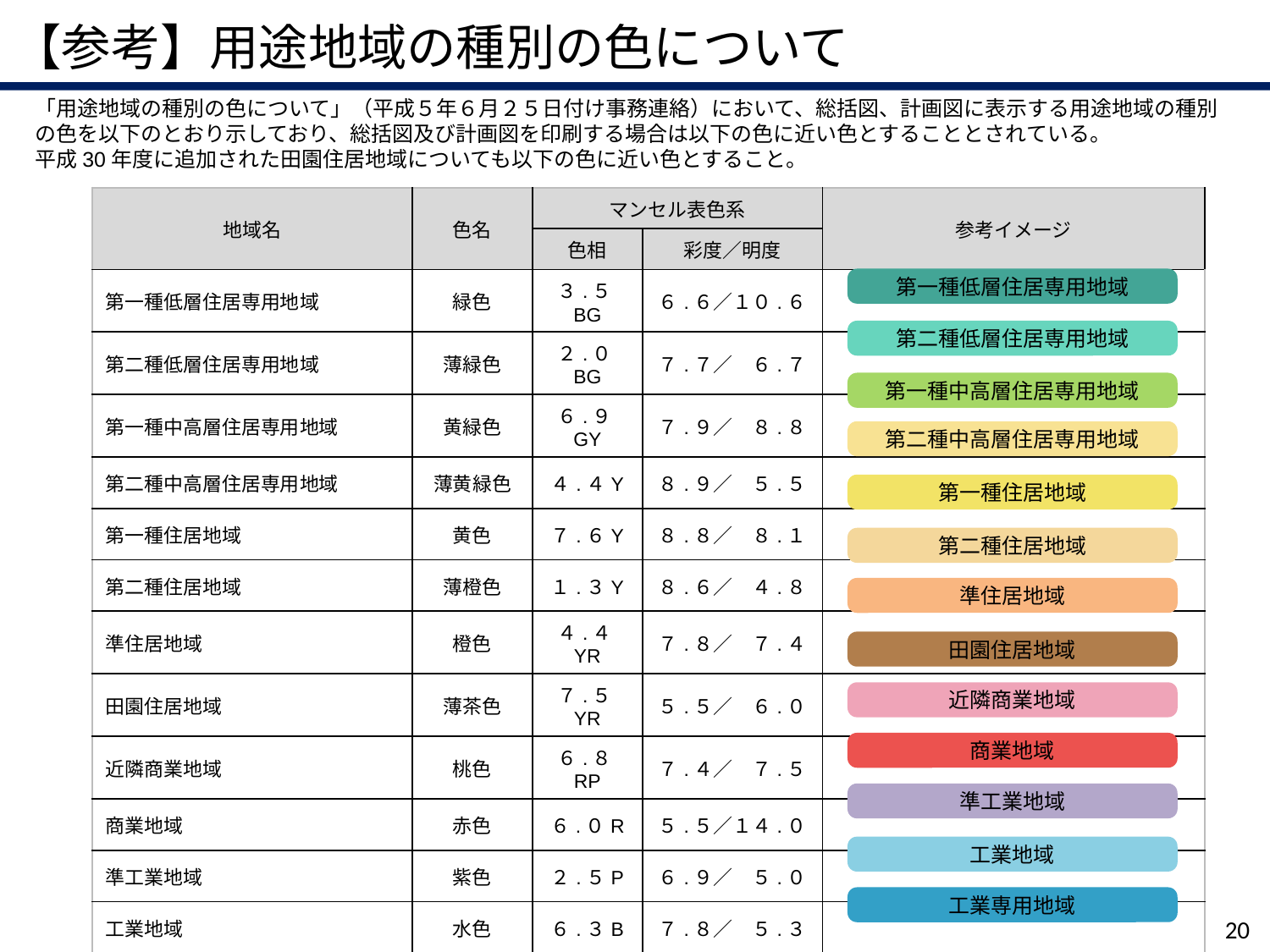

【参考】用途地域の種別の色について

「用途地域の種別の色について」（平成５年６月２５日付け事務連絡）において、総括図、計画図に表示する用途地域の種別の色を以下のとおり示しており、総括図及び計画図を印刷する場合は以下の色に近い色とすることとされている。
平成30年度に追加された田園住居地域についても以下の色に近い色とすること。
| 地域名 | 色名 | マンセル表色系 |  | 参考イメージ |
| --- | --- | --- | --- | --- |
|  |  | 色相 | 彩度／明度 |  |
| 第一種低層住居専用地域 | 緑色 | ３.５BG | ６.６／１０.６ |  |
| 第二種低層住居専用地域 | 薄緑色 | ２.０BG | ７.７／　６.７ |  |
| 第一種中高層住居専用地域 | 黄緑色 | ６.９GY | ７.９／　８.８ |  |
| 第二種中高層住居専用地域 | 薄黄緑色 | ４.４Y | ８.９／　５.５ |  |
| 第一種住居地域 | 黄色 | ７.６Y | ８.８／　８.１ |  |
| 第二種住居地域 | 薄橙色 | １.３Y | ８.６／　４.８ |  |
| 準住居地域 | 橙色 | ４.４YR | ７.８／　７.４ |  |
| 田園住居地域 | 薄茶色 | ７.５YR | ５.５／　６.０ |  |
| 近隣商業地域 | 桃色 | ６.８RP | ７.４／　７.５ |  |
| 商業地域 | 赤色 | ６.０R | ５.５／１４.０ |  |
| 準工業地域 | 紫色 | ２.５P | ６.９／　５.０ |  |
| 工業地域 | 水色 | ６.３B | ７.８／　５.３ |  |
| 工業専用地域 | 青色 | ８.０B | ６.６／　８.８ |  |
第一種低層住居専用地域
第二種低層住居専用地域
第一種中高層住居専用地域
第二種中高層住居専用地域
第一種住居地域
第二種住居地域
準住居地域
田園住居地域
近隣商業地域
商業地域
準工業地域
工業地域
工業専用地域
20